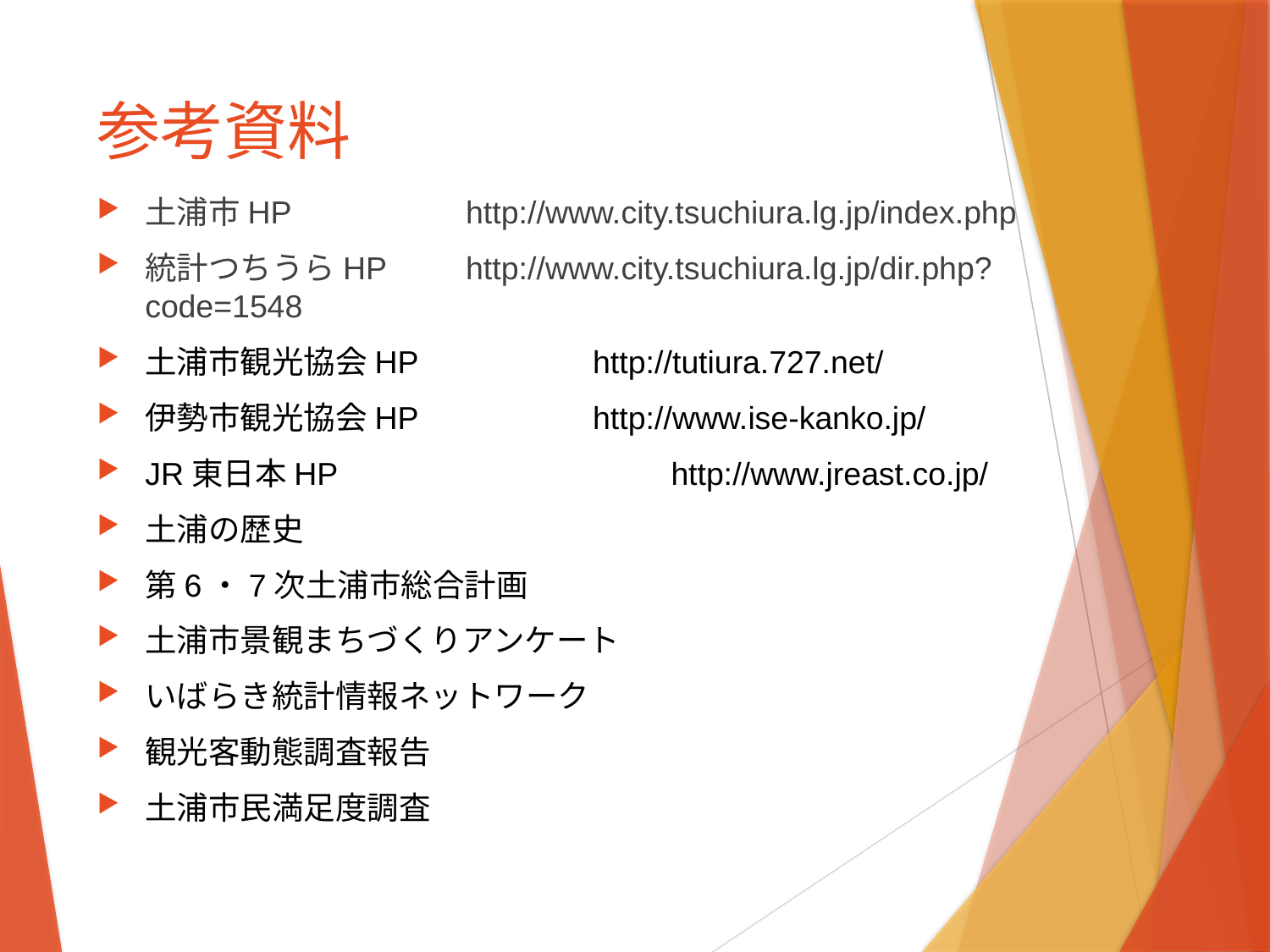

# 参考資料
土浦市HP　　　　　http://www.city.tsuchiura.lg.jp/index.php
統計つちうらHP　　http://www.city.tsuchiura.lg.jp/dir.php?code=1548
土浦市観光協会HP　　　　　http://tutiura.727.net/
伊勢市観光協会HP　　　　　http://www.ise-kanko.jp/
JR東日本HP　　　　　　　　　　http://www.jreast.co.jp/
土浦の歴史
第6・7次土浦市総合計画
土浦市景観まちづくりアンケート
いばらき統計情報ネットワーク
観光客動態調査報告
土浦市民満足度調査